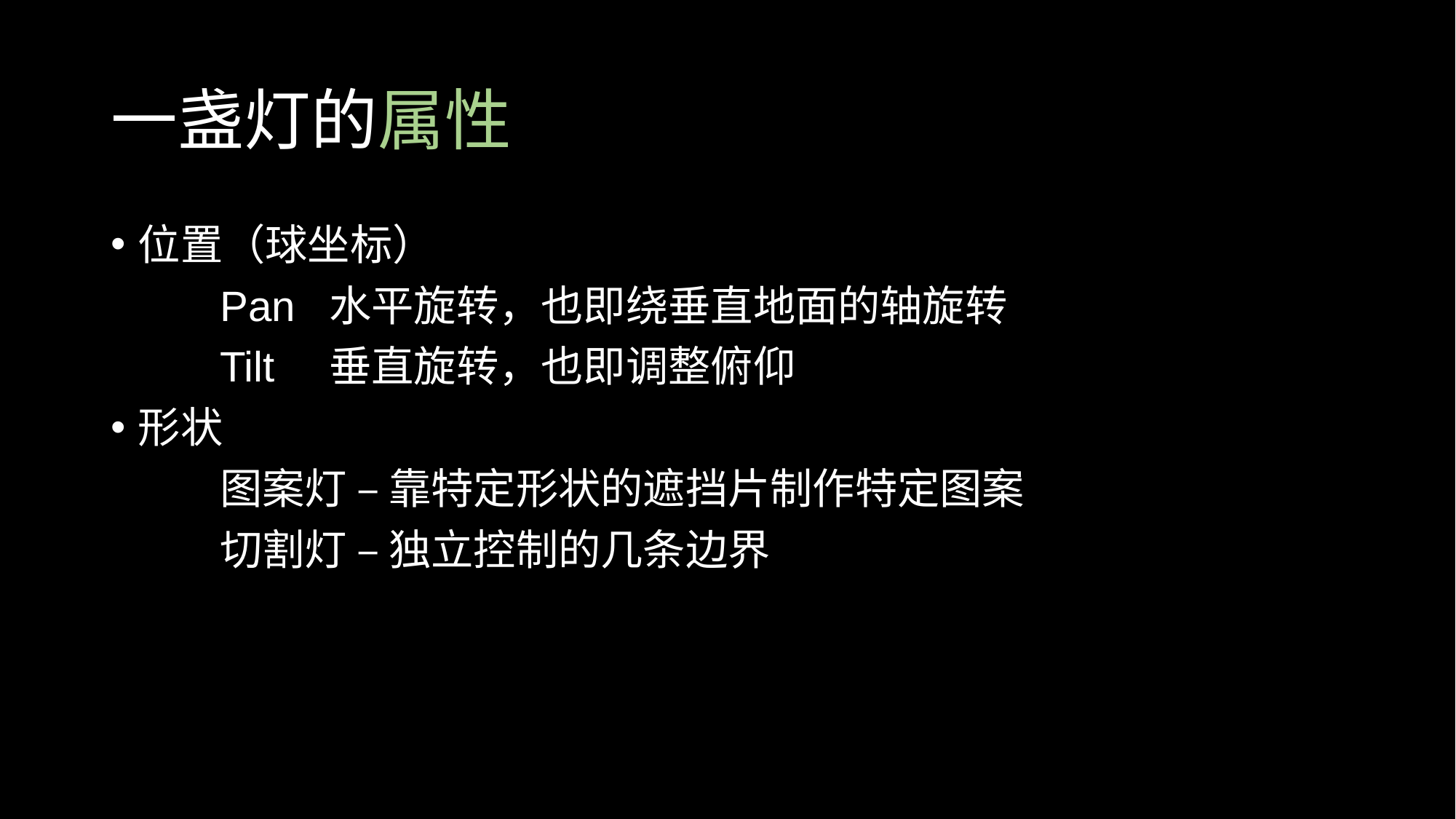

# 一盏灯的属性
位置（球坐标）
	Pan	水平旋转，也即绕垂直地面的轴旋转
	Tilt	垂直旋转，也即调整俯仰
形状
	图案灯 – 靠特定形状的遮挡片制作特定图案
	切割灯 – 独立控制的几条边界